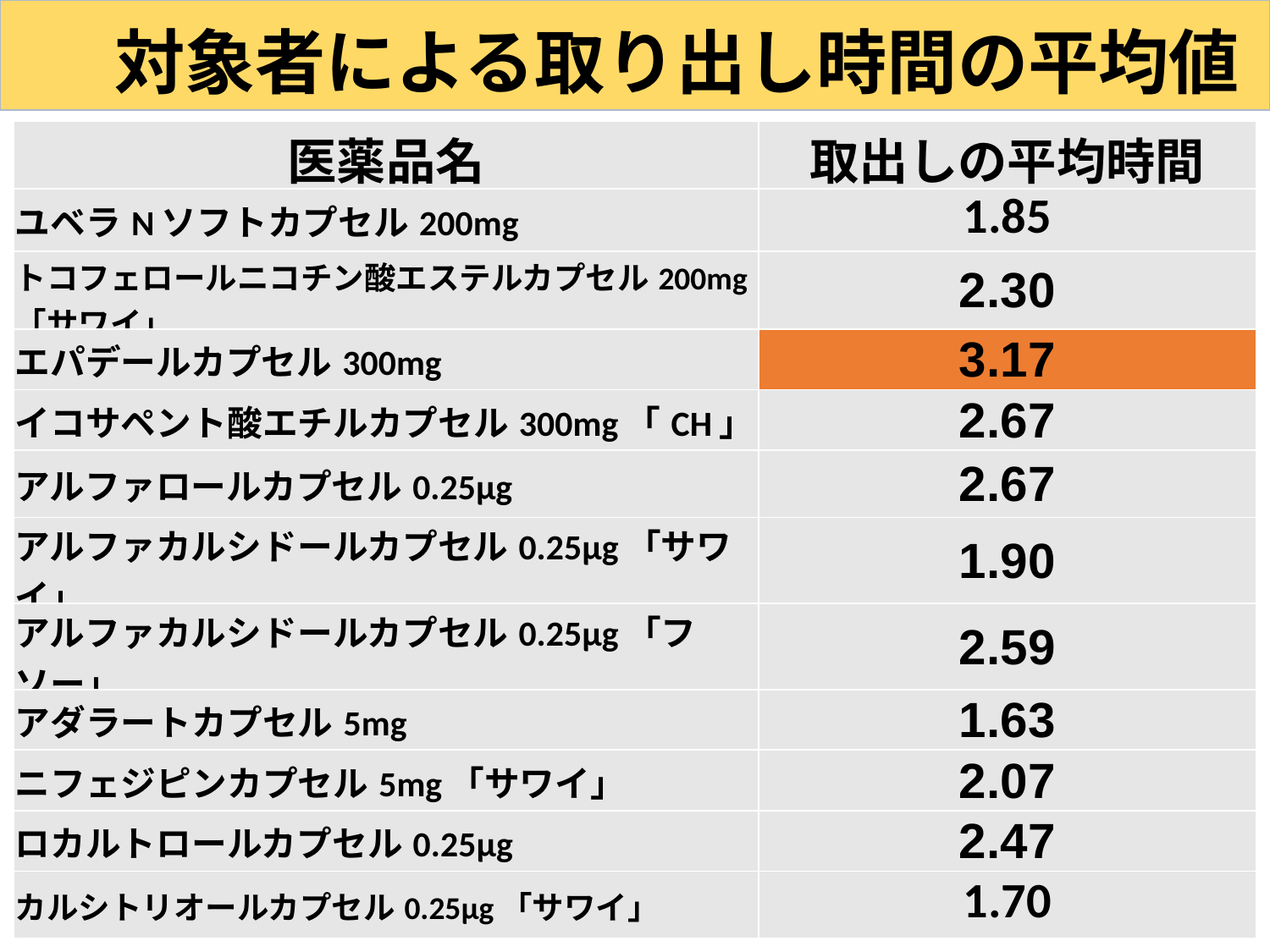

対象者による取り出し時間の平均値
| 医薬品名 | 取出しの平均時間 |
| --- | --- |
| ユベラNソフトカプセル200mg | 1.85 |
| トコフェロールニコチン酸エステルカプセル200mg 「サワイ」 | 2.30 |
| エパデールカプセル300mg | 3.17 |
| イコサペント酸エチルカプセル300mg「CH」 | 2.67 |
| アルファロールカプセル0.25μg | 2.67 |
| アルファカルシドールカプセル0.25μg「サワイ」 | 1.90 |
| アルファカルシドールカプセル0.25μg「フソー」 | 2.59 |
| アダラートカプセル5mg | 1.63 |
| ニフェジピンカプセル5mg「サワイ」 | 2.07 |
| ロカルトロールカプセル0.25μg | 2.47 |
| カルシトリオールカプセル0.25μg「サワイ」 | 1.70 |